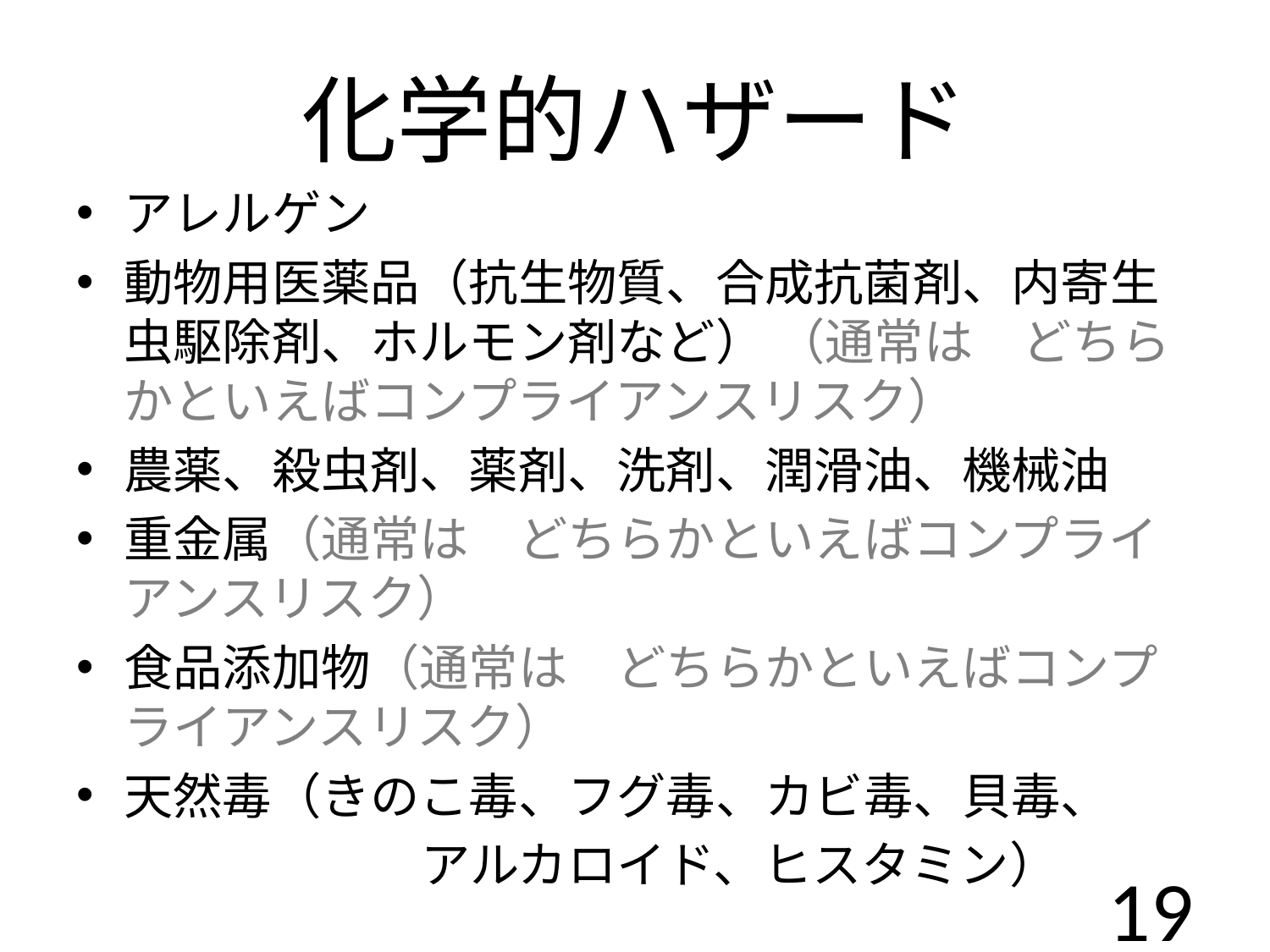

# 化学的ハザード
アレルゲン
動物用医薬品（抗生物質、合成抗菌剤、内寄生虫駆除剤、ホルモン剤など） （通常は　どちらかといえばコンプライアンスリスク）
農薬、殺虫剤、薬剤、洗剤、潤滑油、機械油
重金属（通常は　どちらかといえばコンプライアンスリスク）
食品添加物（通常は　どちらかといえばコンプライアンスリスク）
天然毒（きのこ毒、フグ毒、カビ毒、貝毒、
　　　　　　　アルカロイド、ヒスタミン）
19